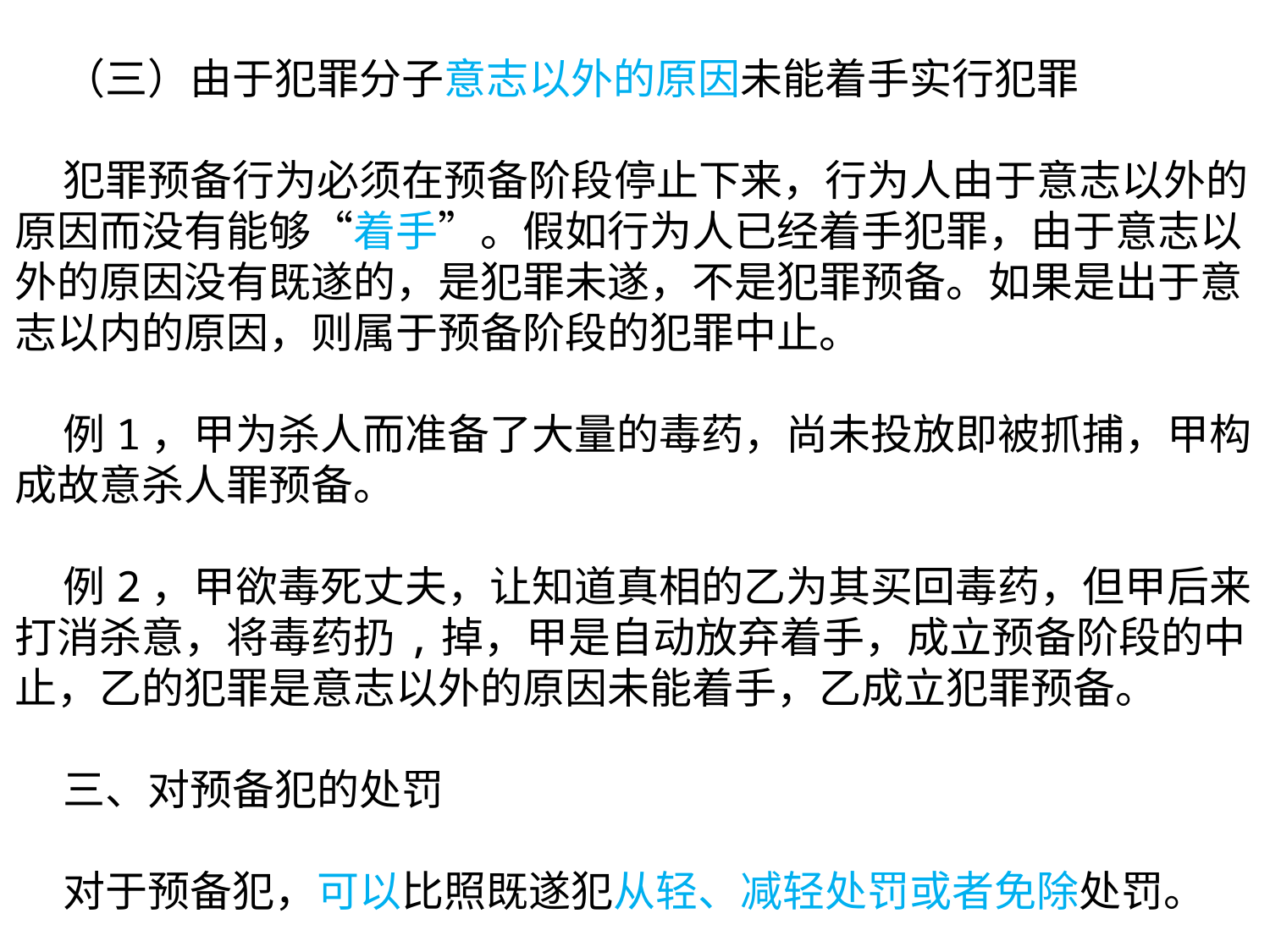

（三）由于犯罪分子意志以外的原因未能着手实行犯罪

    犯罪预备行为必须在预备阶段停止下来，行为人由于意志以外的原因而没有能够“着手”。假如行为人已经着手犯罪，由于意志以外的原因没有既遂的，是犯罪未遂，不是犯罪预备。如果是出于意志以内的原因，则属于预备阶段的犯罪中止。

    例1，甲为杀人而准备了大量的毒药，尚未投放即被抓捕，甲构成故意杀人罪预备。

    例2，甲欲毒死丈夫，让知道真相的乙为其买回毒药，但甲后来打消杀意，将毒药扔,掉，甲是自动放弃着手，成立预备阶段的中止，乙的犯罪是意志以外的原因未能着手，乙成立犯罪预备。

    三、对预备犯的处罚

    对于预备犯，可以比照既遂犯从轻、减轻处罚或者免除处罚。